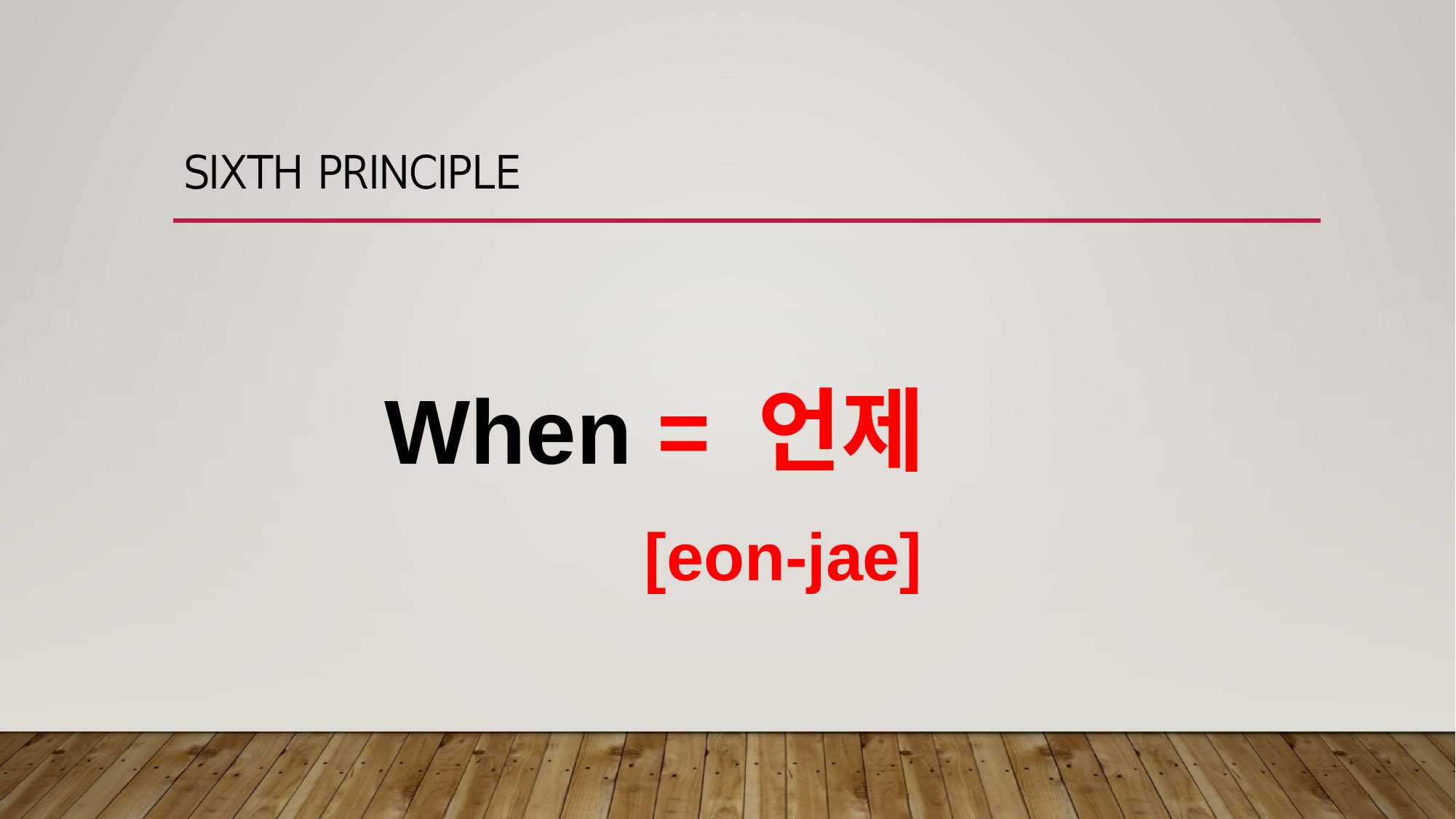

# Sixth principle
When = 언제
              [eon-jae]